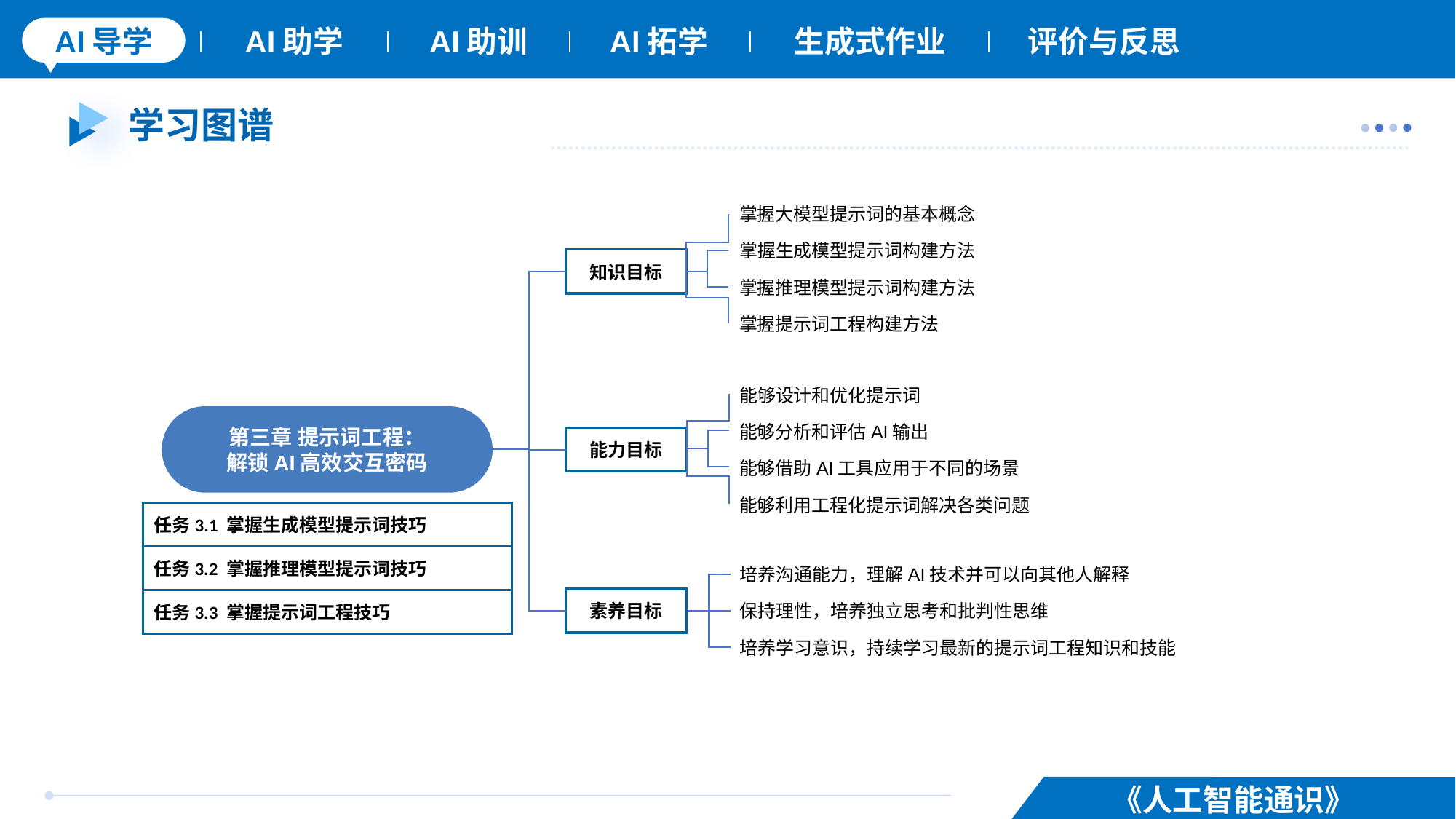

# 学习图谱
掌握大模型提示词的基本概念
掌握生成模型提示词构建方法
知识目标
掌握推理模型提示词构建方法
掌握提示词工程构建方法
能够设计和优化提示词
第三章 提示词工程：
解锁AI高效交互密码
能够分析和评估AI输出
能力目标
能够借助AI工具应用于不同的场景
能够利用工程化提示词解决各类问题
任务3.1 掌握生成模型提示词技巧
任务3.2 掌握推理模型提示词技巧
培养沟通能力，理解AI技术并可以向其他人解释
素养目标
任务3.3 掌握提示词工程技巧
保持理性，培养独立思考和批判性思维
培养学习意识，持续学习最新的提示词工程知识和技能